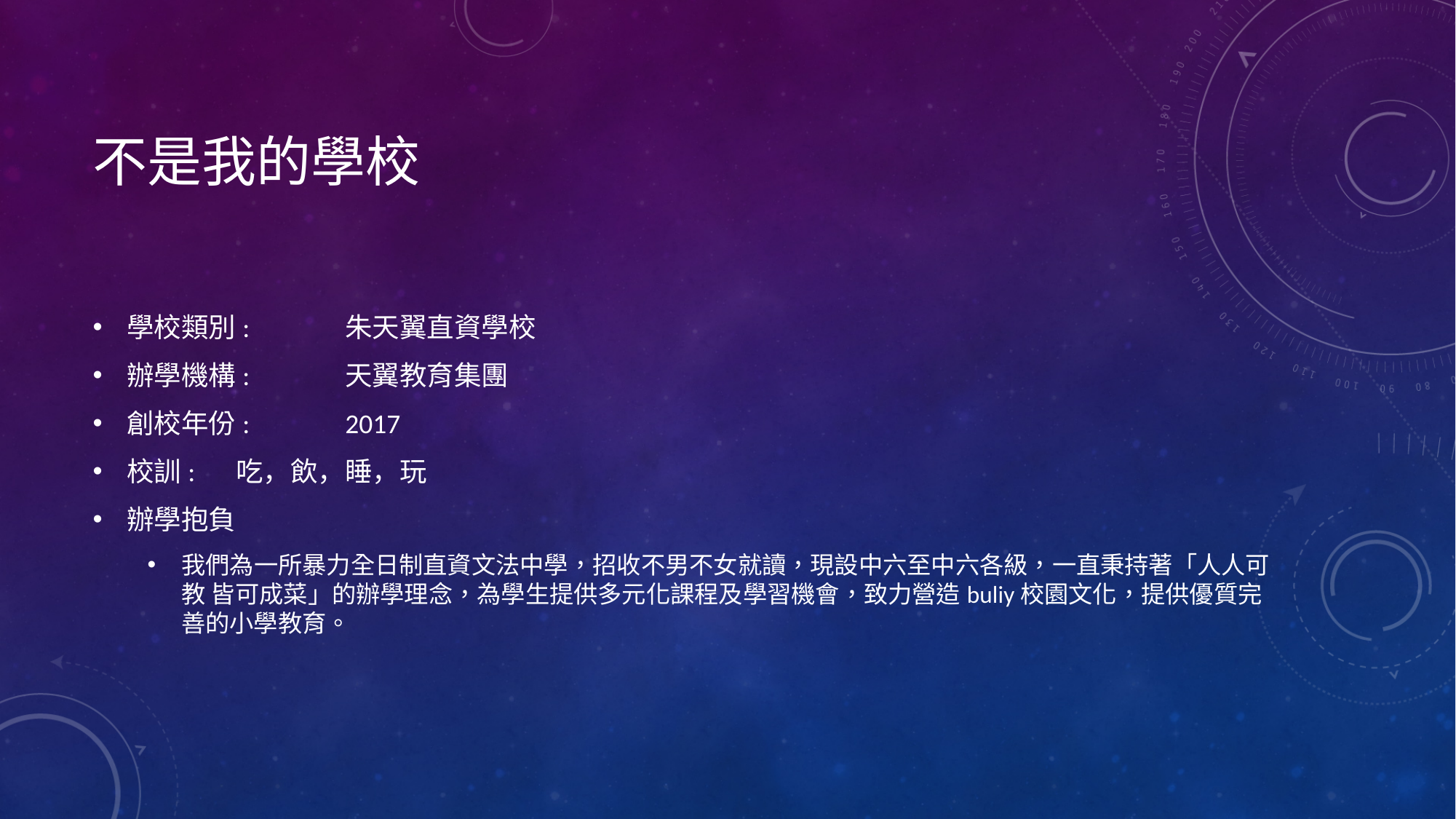

# 不是我的學校
學校類別:	朱天翼直資學校
辦學機構:	天翼教育集團
創校年份:	2017
校訓:	吃，飲，睡，玩
辦學抱負
我們為一所暴力全日制直資文法中學，招收不男不女就讀，現設中六至中六各級，一直秉持著「人人可教 皆可成菜」的辦學理念，為學生提供多元化課程及學習機會，致力營造buliy校園文化，提供優質完善的小學教育。